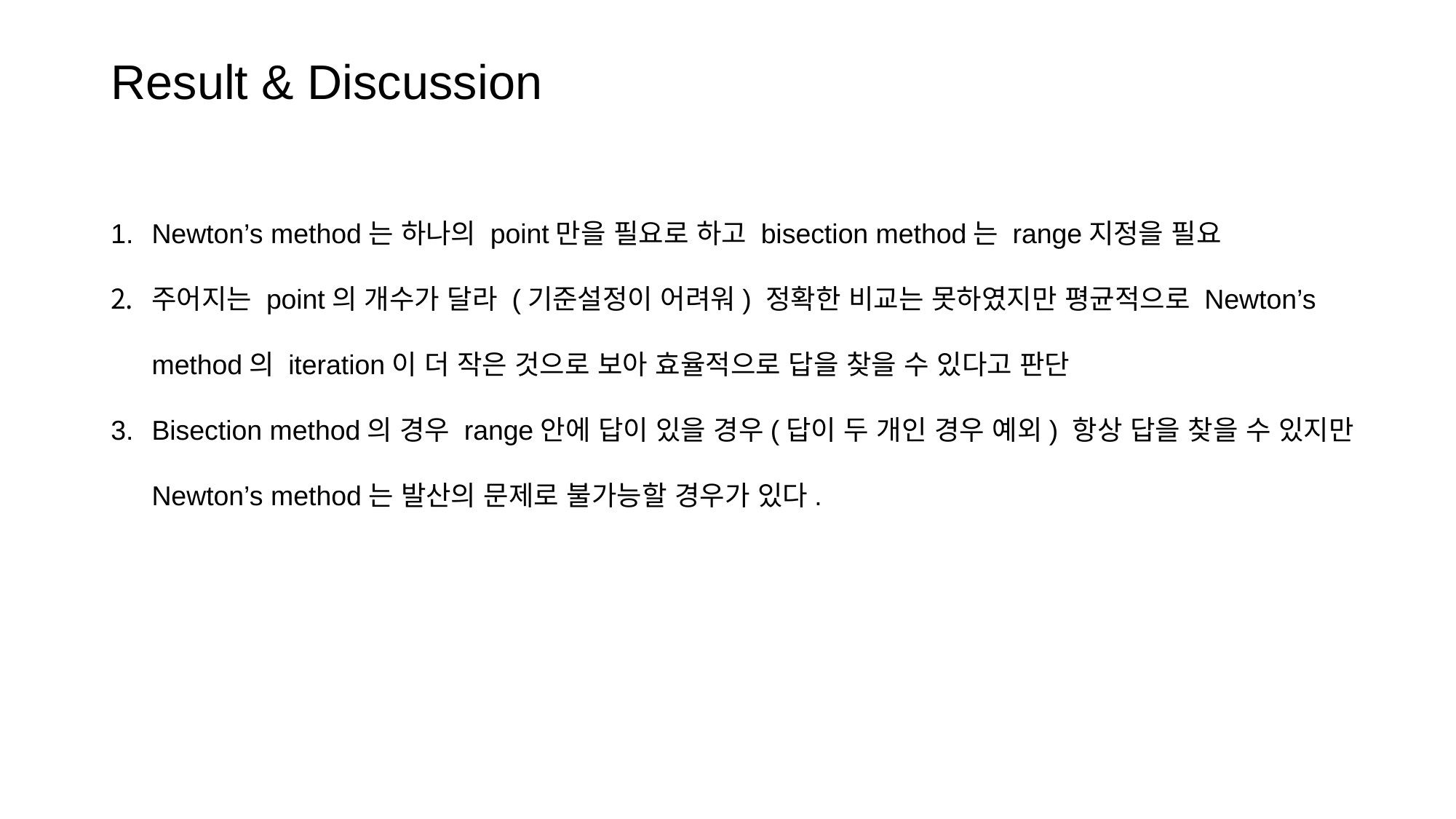

# Result & Discussion
Newton’s method는 하나의 point만을 필요로 하고 bisection method는 range지정을 필요
주어지는 point의 개수가 달라 (기준설정이 어려워) 정확한 비교는 못하였지만 평균적으로 Newton’s method의 iteration이 더 작은 것으로 보아 효율적으로 답을 찾을 수 있다고 판단
Bisection method의 경우 range안에 답이 있을 경우(답이 두 개인 경우 예외) 항상 답을 찾을 수 있지만 Newton’s method는 발산의 문제로 불가능할 경우가 있다.